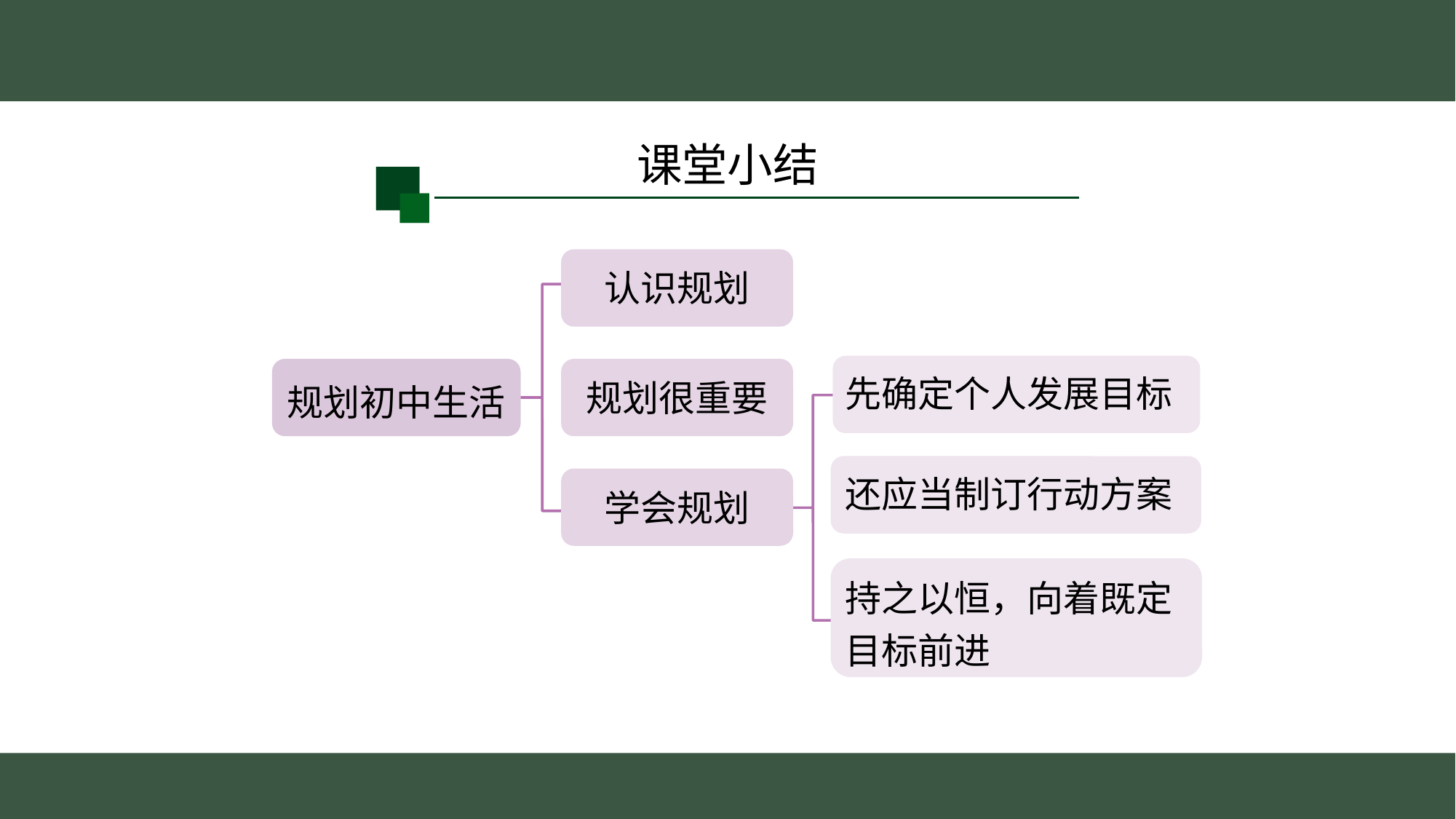

课堂小结

认识规划

先确定个人发展目标

规划初中生活

规划很重要

还应当制订行动方案

学会规划

持之以恒，向着既定
目标前进